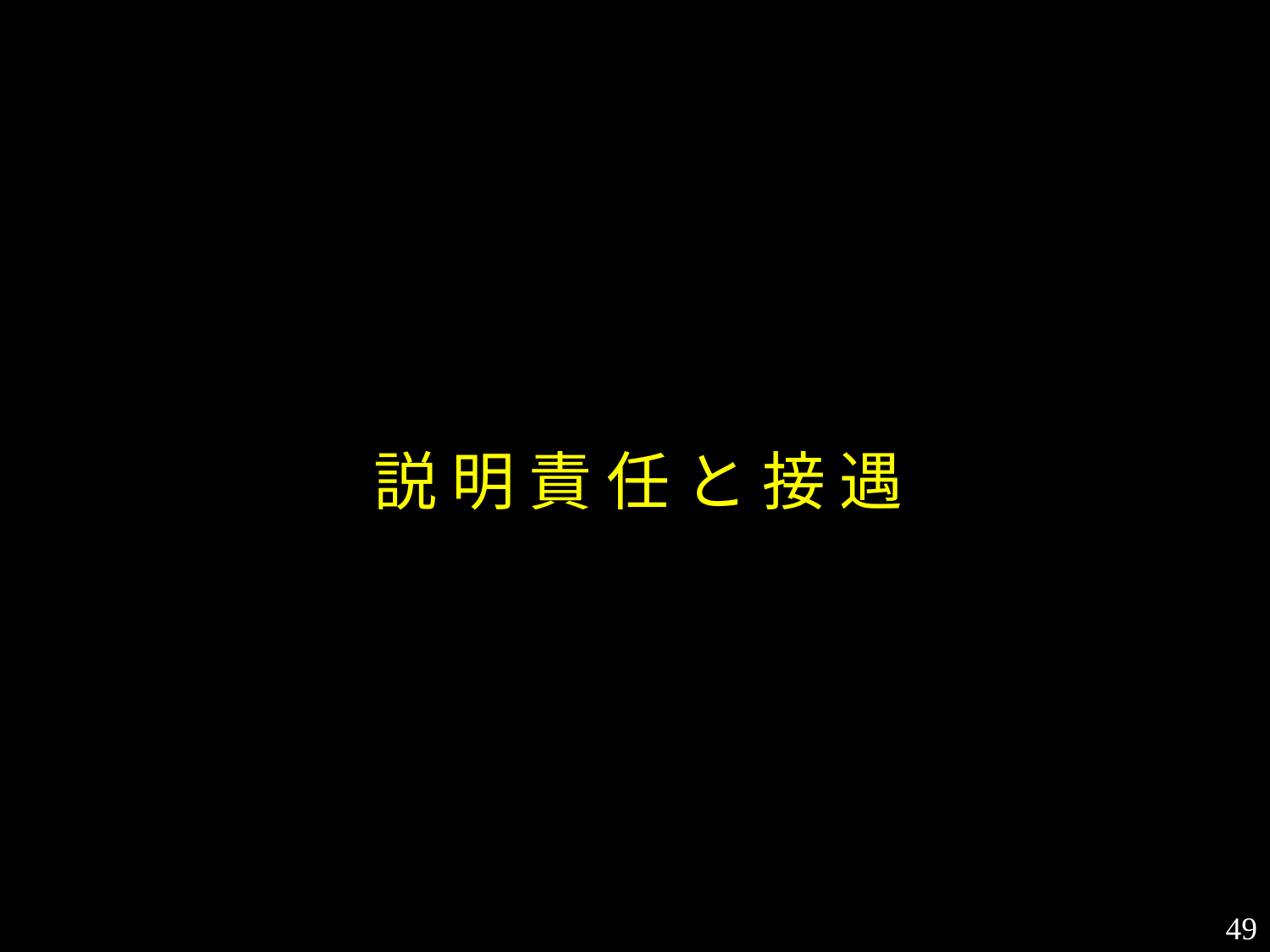

説 明 責 任 と 接 遇
49